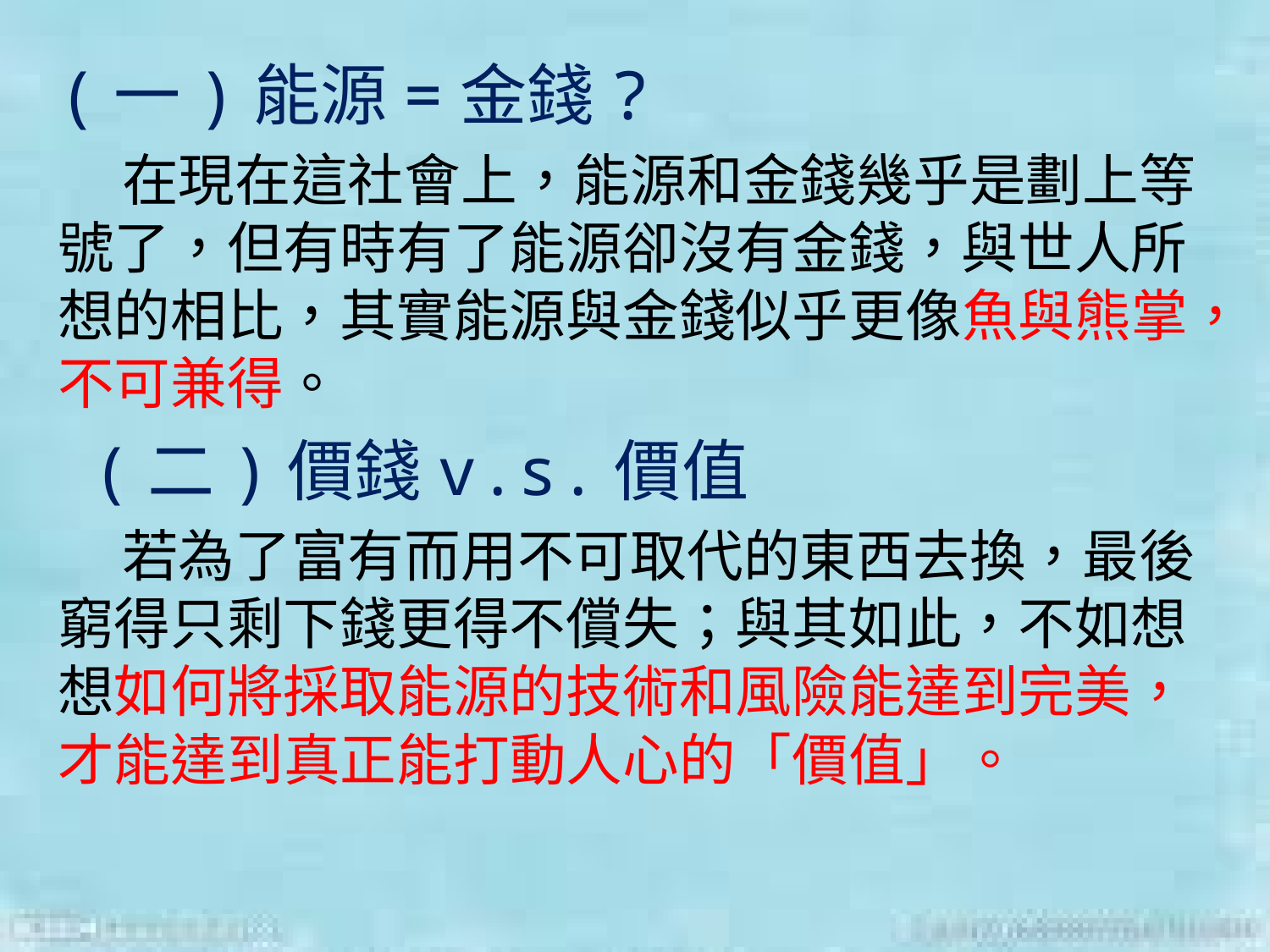

(一)能源=金錢?
    在現在這社會上，能源和金錢幾乎是劃上等號了，但有時有了能源卻沒有金錢，與世人所想的相比，其實能源與金錢似乎更像魚與熊掌，不可兼得。
 (二)價錢v.s.價值
    若為了富有而用不可取代的東西去換，最後窮得只剩下錢更得不償失；與其如此，不如想想如何將採取能源的技術和風險能達到完美，才能達到真正能打動人心的「價值」。